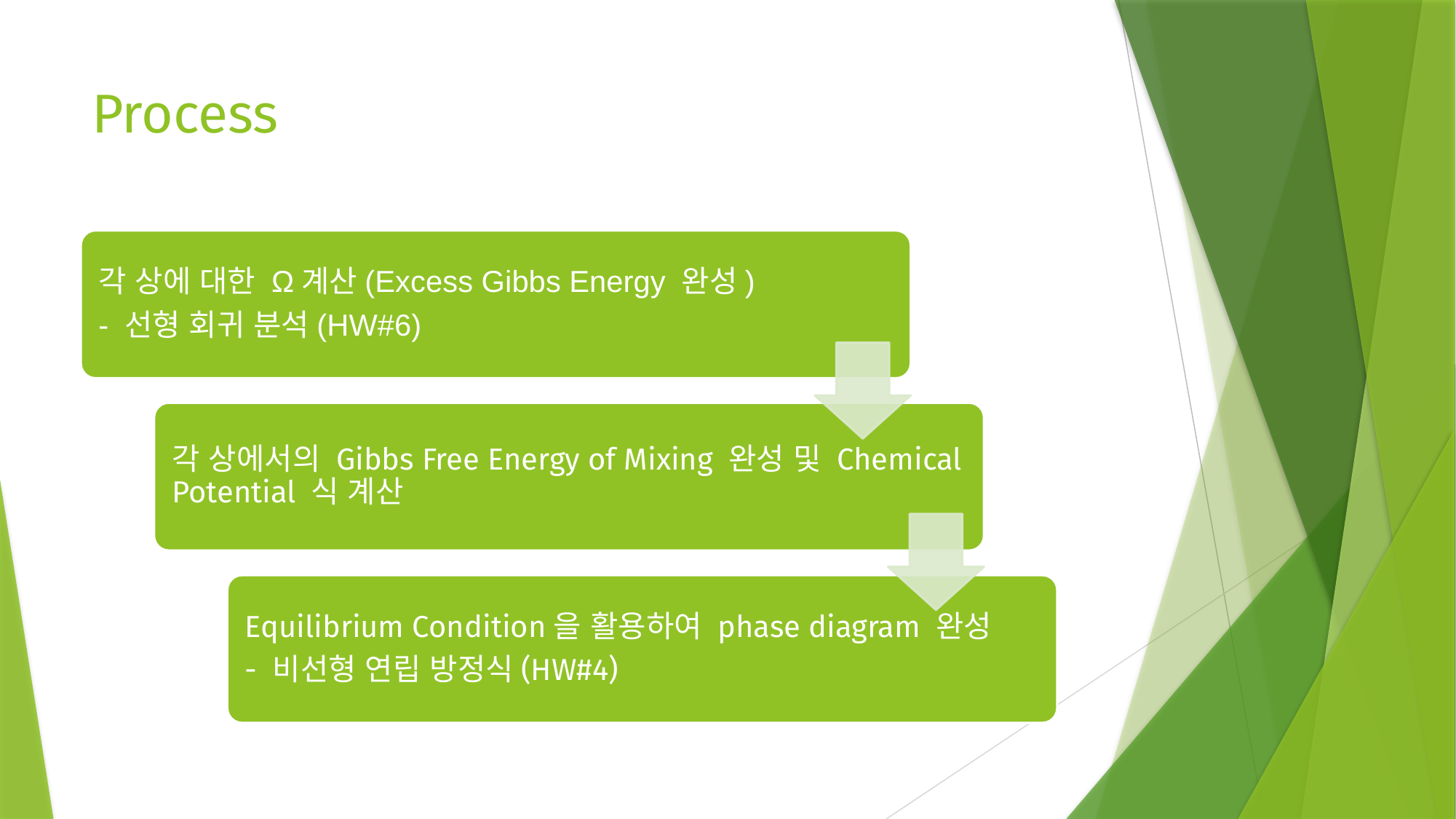

# Process

각 상에 대한 Ω계산(Excess Gibbs Energy 완성)
- 선형 회귀 분석(HW#6)
각 상에서의 Gibbs Free Energy of Mixing 완성 및 Chemical Potential 식 계산
Equilibrium Condition을 활용하여 phase diagram 완성
- 비선형 연립 방정식(HW#4)